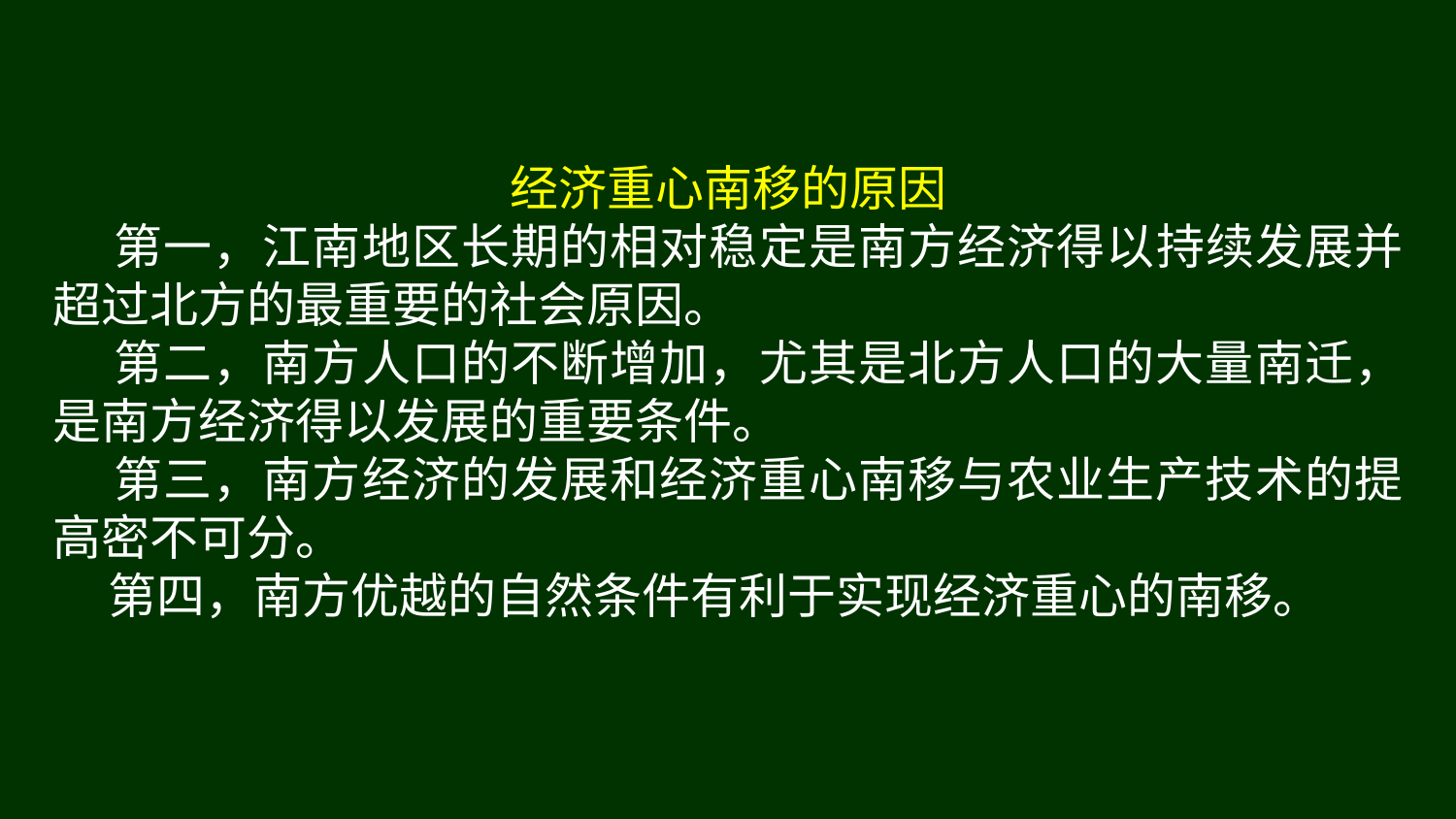

经济重心南移的原因
    第一，江南地区长期的相对稳定是南方经济得以持续发展并超过北方的最重要的社会原因。
    第二，南方人口的不断增加，尤其是北方人口的大量南迁，是南方经济得以发展的重要条件。
    第三，南方经济的发展和经济重心南移与农业生产技术的提高密不可分。
    第四，南方优越的自然条件有利于实现经济重心的南移。